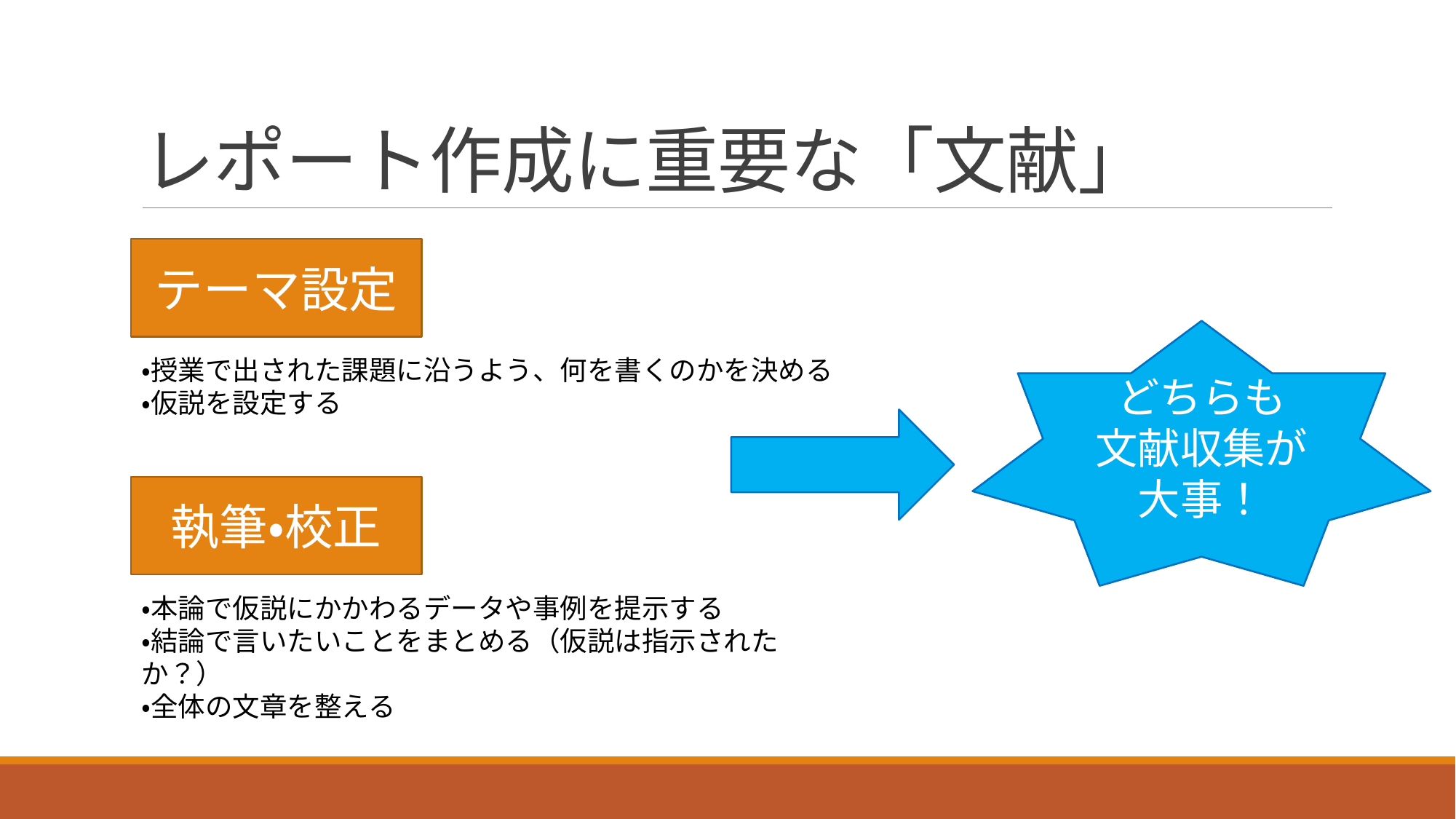

# レポート作成に重要な「文献」
テーマ設定
どちらも
文献収集が
大事！

・授業で出された課題に沿うよう、何を書くのかを決める
・仮説を設定する
執筆・校正
・本論で仮説にかかわるデータや事例を提示する
・結論で言いたいことをまとめる（仮説は指示されたか？）
・全体の文章を整える